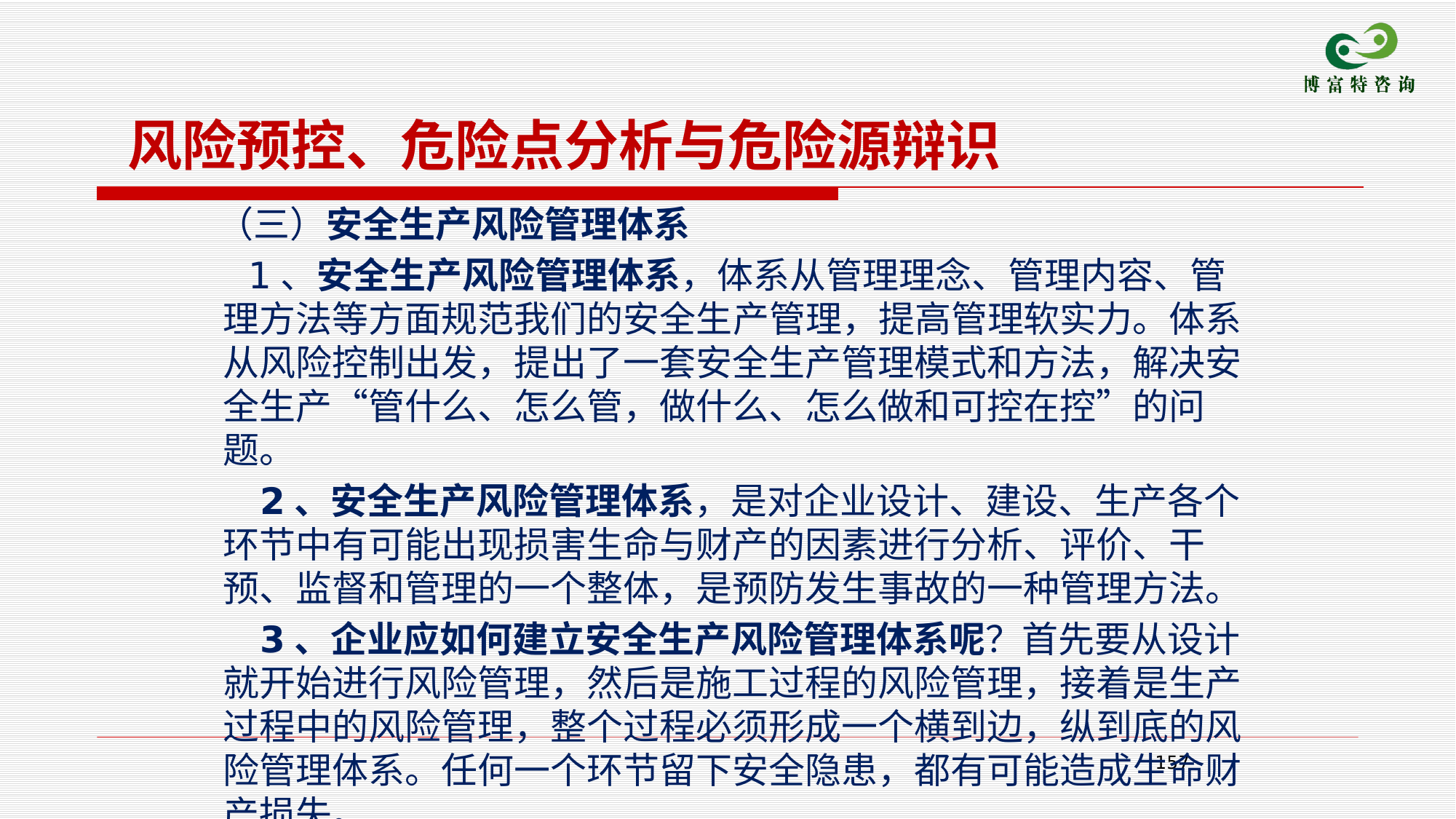

风险预控、危险点分析与危险源辩识
     （三）安全生产风险管理体系
       1、安全生产风险管理体系，体系从管理理念、管理内容、管理方法等方面规范我们的安全生产管理，提高管理软实力。体系从风险控制出发，提出了一套安全生产管理模式和方法，解决安全生产“管什么、怎么管，做什么、怎么做和可控在控”的问题。
        2、安全生产风险管理体系，是对企业设计、建设、生产各个环节中有可能出现损害生命与财产的因素进行分析、评价、干预、监督和管理的一个整体，是预防发生事故的一种管理方法。
        3、企业应如何建立安全生产风险管理体系呢？首先要从设计就开始进行风险管理，然后是施工过程的风险管理，接着是生产过程中的风险管理，整个过程必须形成一个横到边，纵到底的风险管理体系。任何一个环节留下安全隐患，都有可能造成生命财产损失。

157